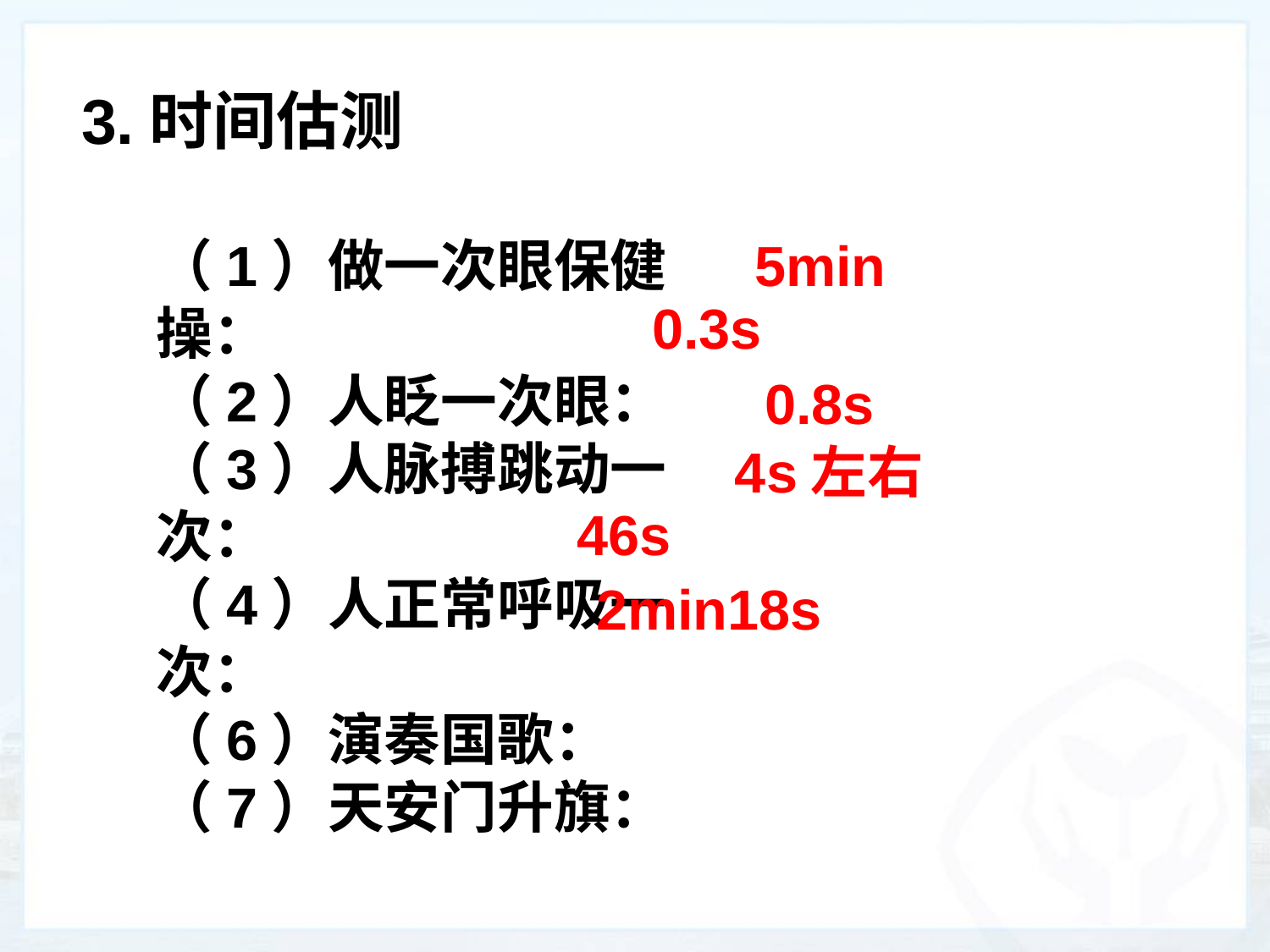

3.时间估测
（1）做一次眼保健操：
（2）人眨一次眼：
（3）人脉搏跳动一次：
（4）人正常呼吸一次：
（6）演奏国歌：
（7）天安门升旗：
5min
0.3s
0.8s
4s左右
46s
2min18s